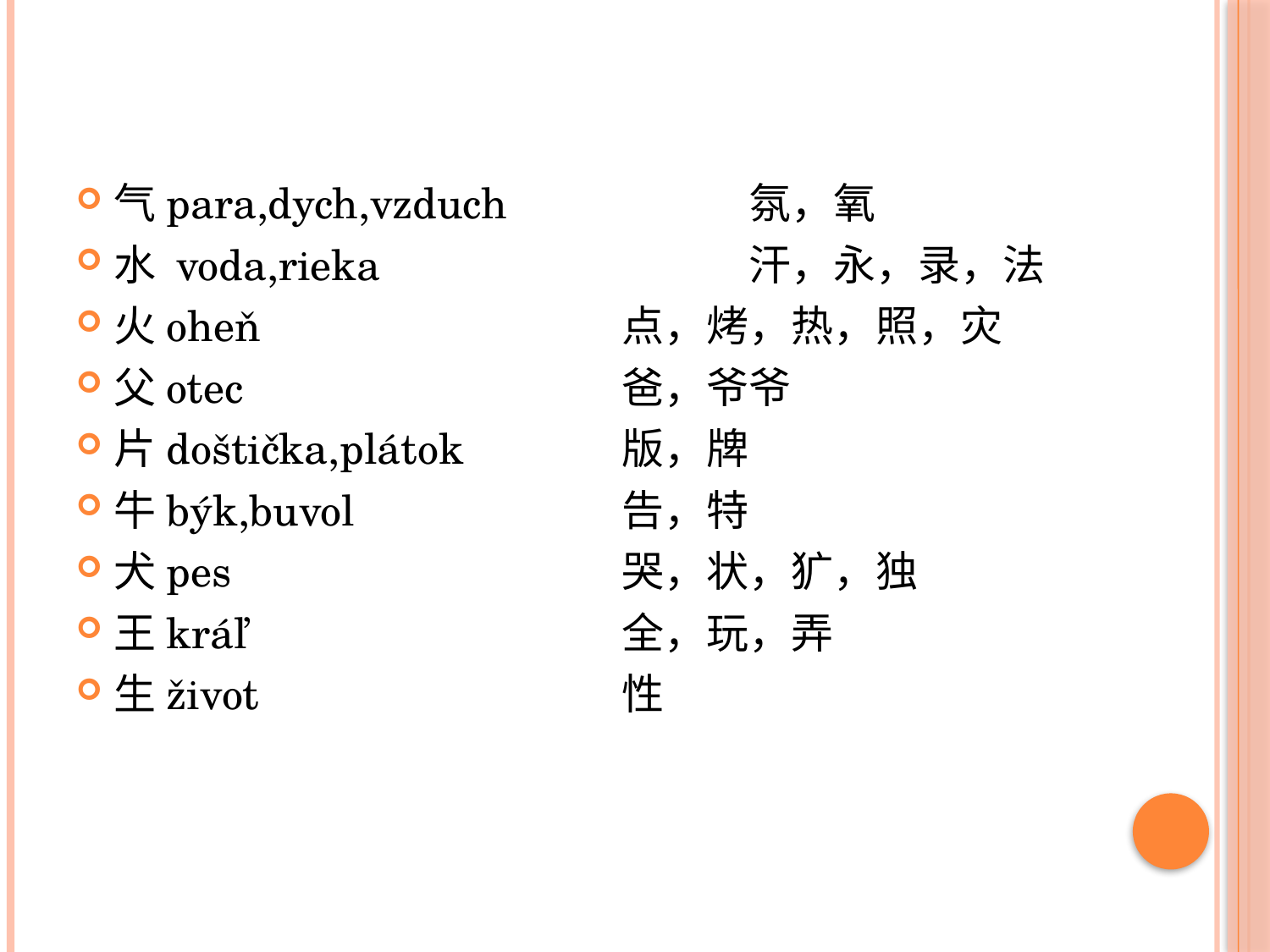

气para,dych,vzduch		氛，氧
水 voda,rieka			汗，永，录，法
火oheň			点，烤，热，照，灾
父otec			爸，爷爷
片doštička,plátok		版，牌
牛býk,buvol			告，特
犬pes				哭，状，犷，独
王kráľ			全，玩，弄
生život			性